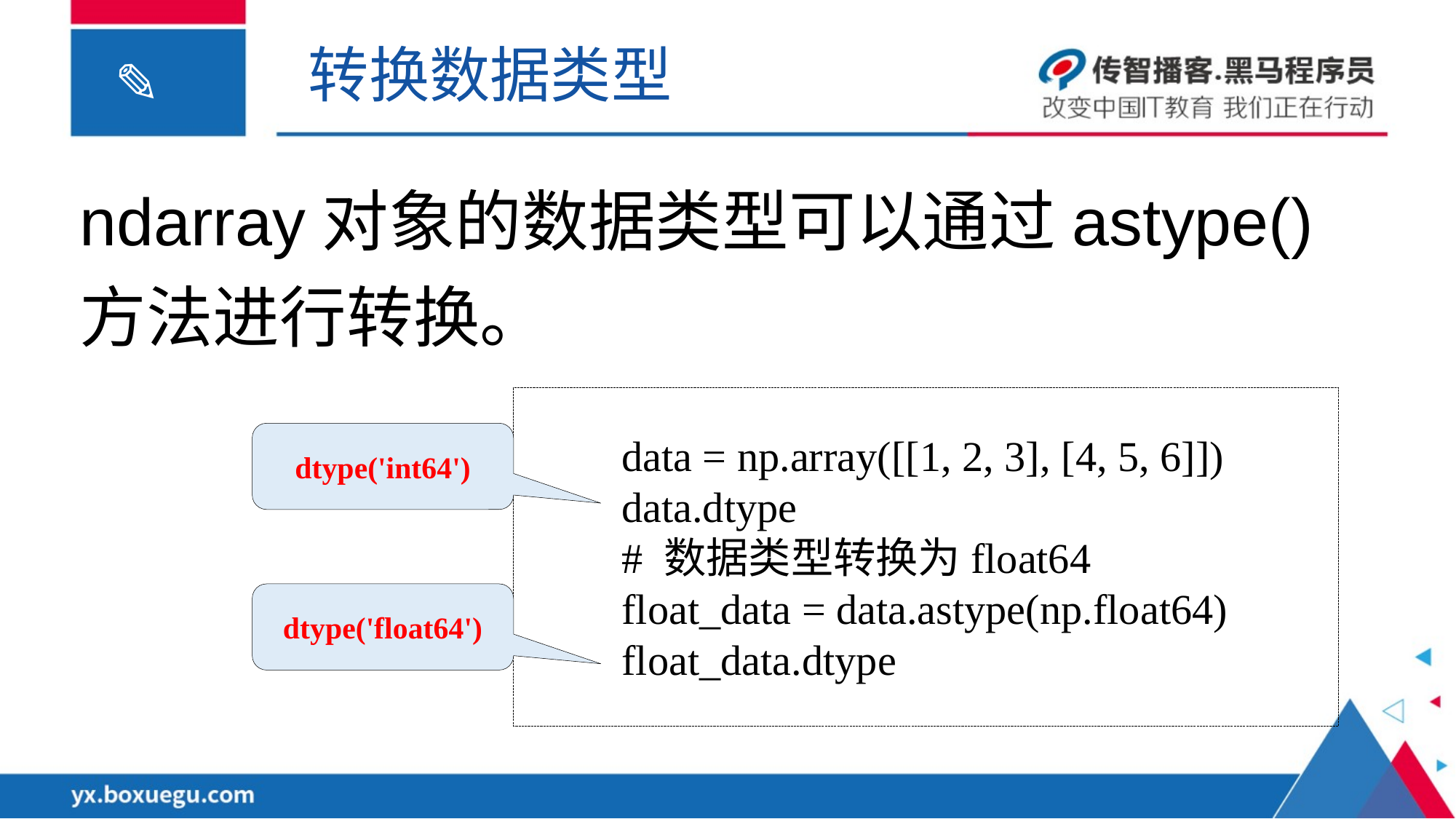

转换数据类型
ndarray对象的数据类型可以通过astype()方法进行转换。

dtype('int64')
data = np.array([[1, 2, 3], [4, 5, 6]])
data.dtype
# 数据类型转换为float64
float_data = data.astype(np.float64)
float_data.dtype
dtype('float64')